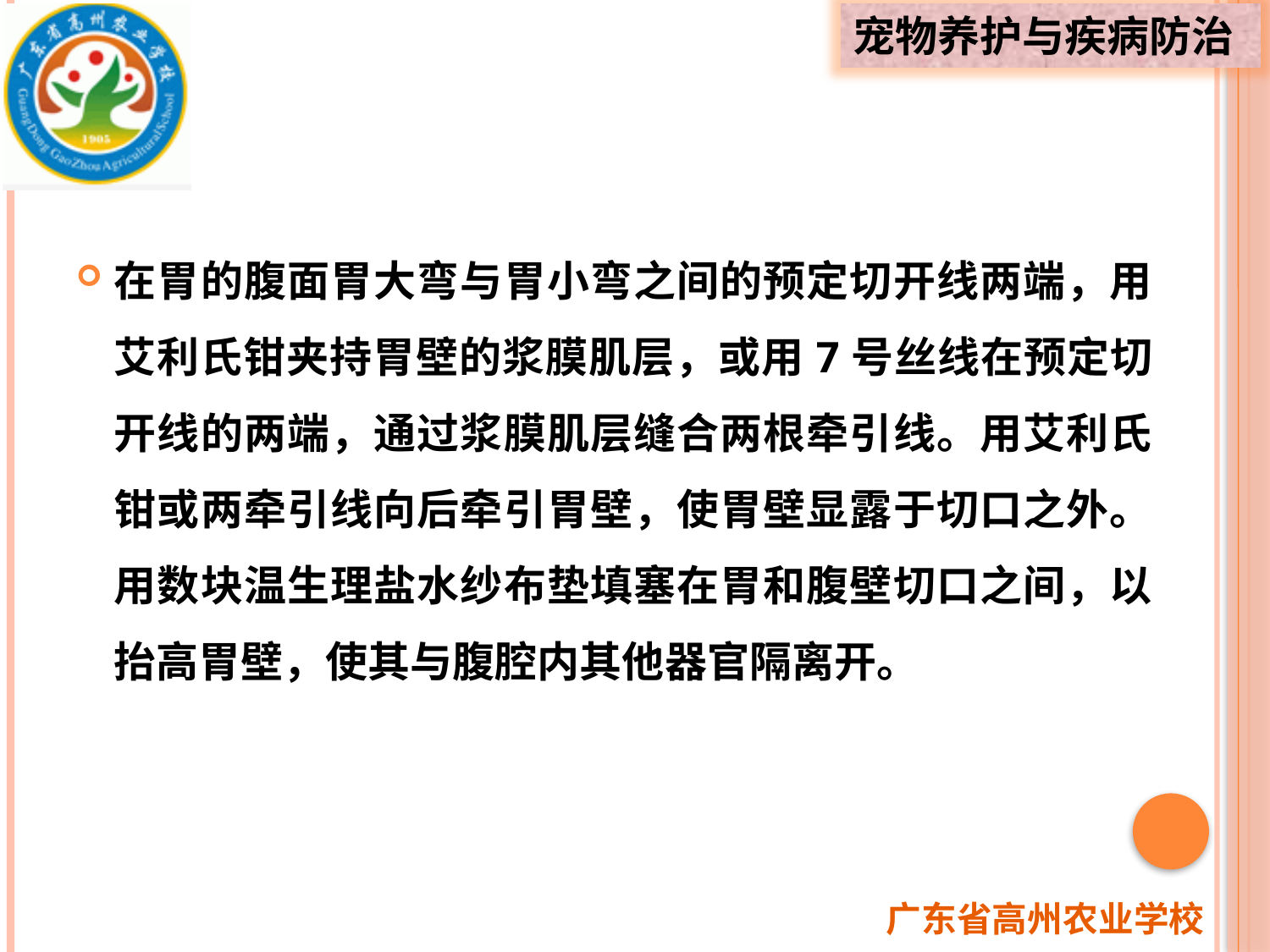

在胃的腹面胃大弯与胃小弯之间的预定切开线两端，用艾利氏钳夹持胃壁的浆膜肌层，或用7号丝线在预定切开线的两端，通过浆膜肌层缝合两根牵引线。用艾利氏钳或两牵引线向后牵引胃壁，使胃壁显露于切口之外。用数块温生理盐水纱布垫填塞在胃和腹壁切口之间，以抬高胃壁，使其与腹腔内其他器官隔离开。